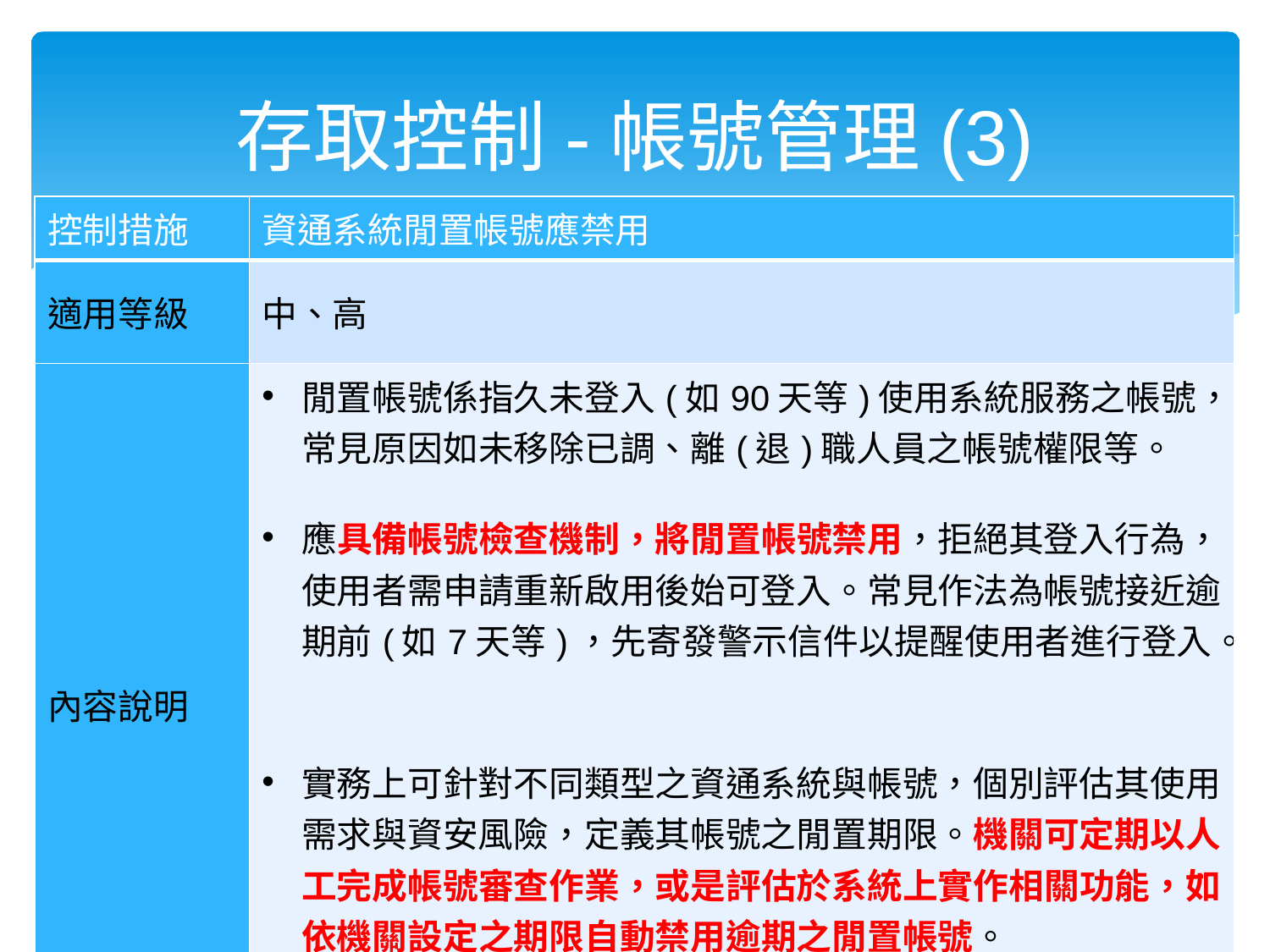

# 存取控制-帳號管理(3)
| 控制措施 | 資通系統閒置帳號應禁用 |
| --- | --- |
| 適用等級 | 中、高 |
| 內容說明 | 閒置帳號係指久未登入(如90天等)使用系統服務之帳號，常見原因如未移除已調、離(退)職人員之帳號權限等。 應具備帳號檢查機制，將閒置帳號禁用，拒絕其登入行為，使用者需申請重新啟用後始可登入。常見作法為帳號接近逾期前(如7天等)，先寄發警示信件以提醒使用者進行登入。 實務上可針對不同類型之資通系統與帳號，個別評估其使用需求與資安風險，定義其帳號之閒置期限。機關可定期以人工完成帳號審查作業，或是評估於系統上實作相關功能，如依機關設定之期限自動禁用逾期之閒置帳號。 |